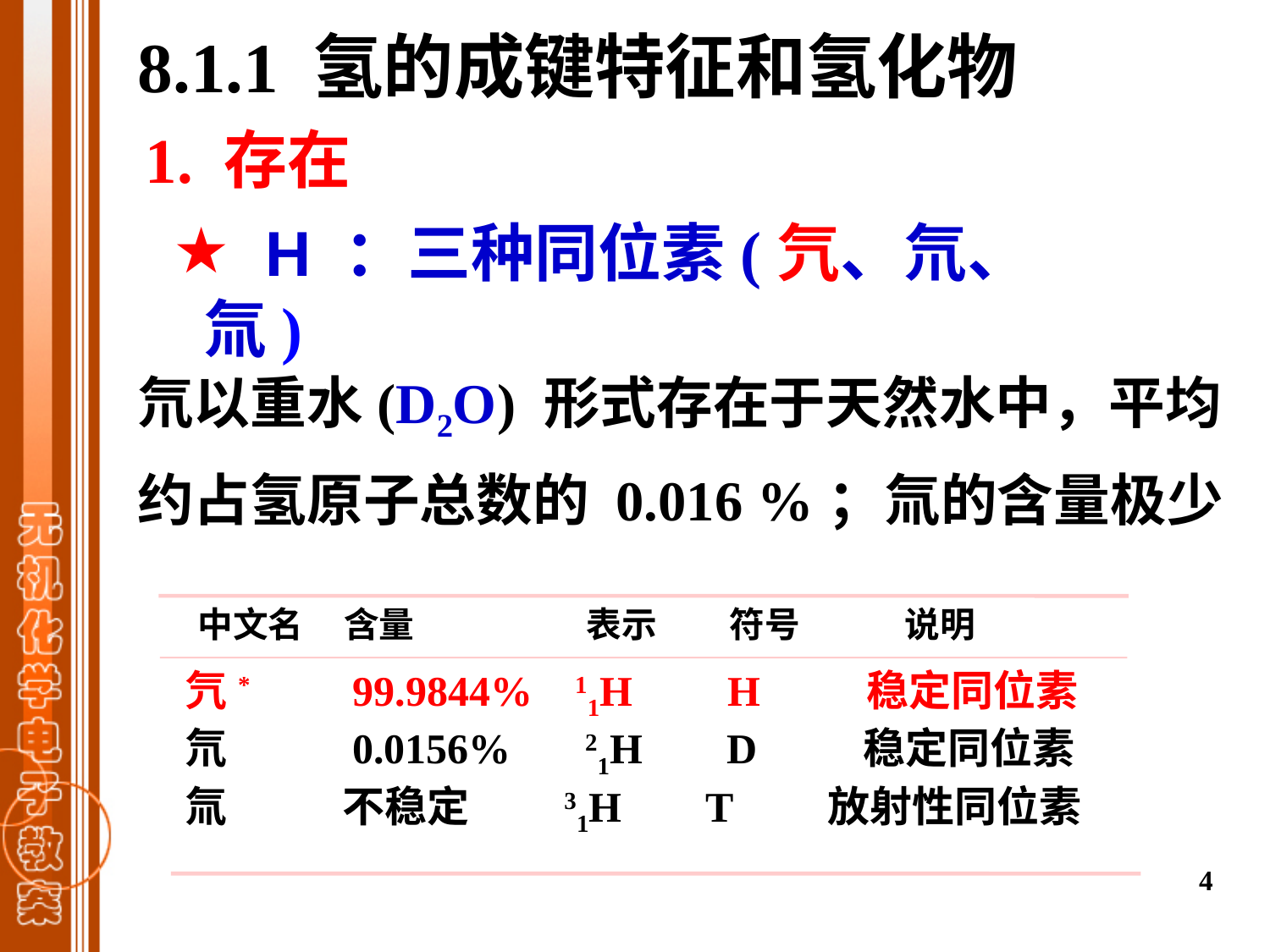

8.1.1 氢的成键特征和氢化物
1. 存在
  H ：三种同位素(氕、氘、氚)
氘以重水(D2O) 形式存在于天然水中，平均约占氢原子总数的 0.016 %；氚的含量极少

中文名     含量           	 表示         符号             说明

氕*                99.9844%    11H         H         稳定同位素
氘            0.0156%       21H        D         稳定同位素
氚            不稳定              31H        T        放射性同位素

4